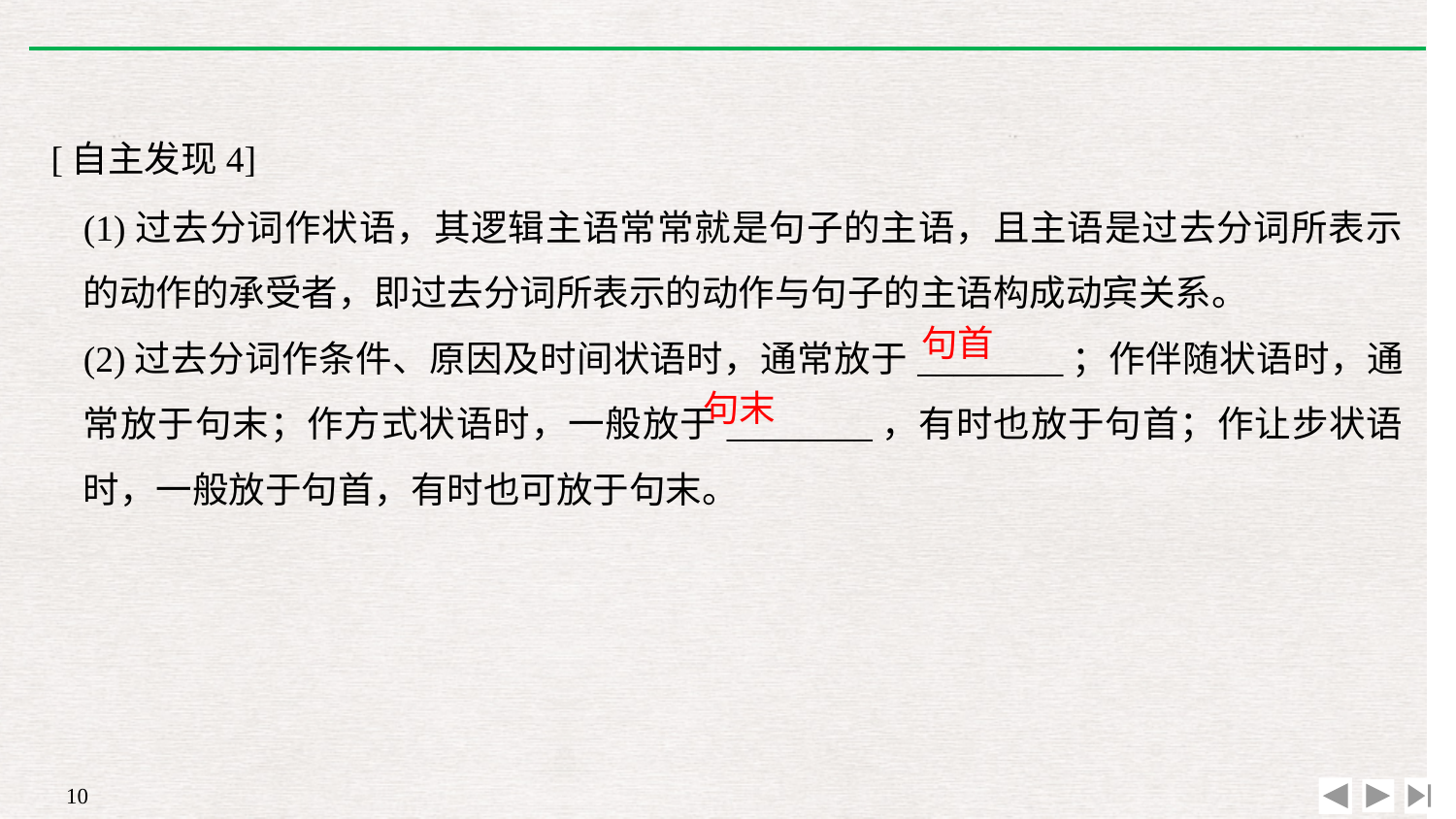

[自主发现4]
(1)过去分词作状语，其逻辑主语常常就是句子的主语，且主语是过去分词所表示的动作的承受者，即过去分词所表示的动作与句子的主语构成动宾关系。
(2)过去分词作条件、原因及时间状语时，通常放于________；作伴随状语时，通常放于句末；作方式状语时，一般放于________，有时也放于句首；作让步状语时，一般放于句首，有时也可放于句末。
句首
句末